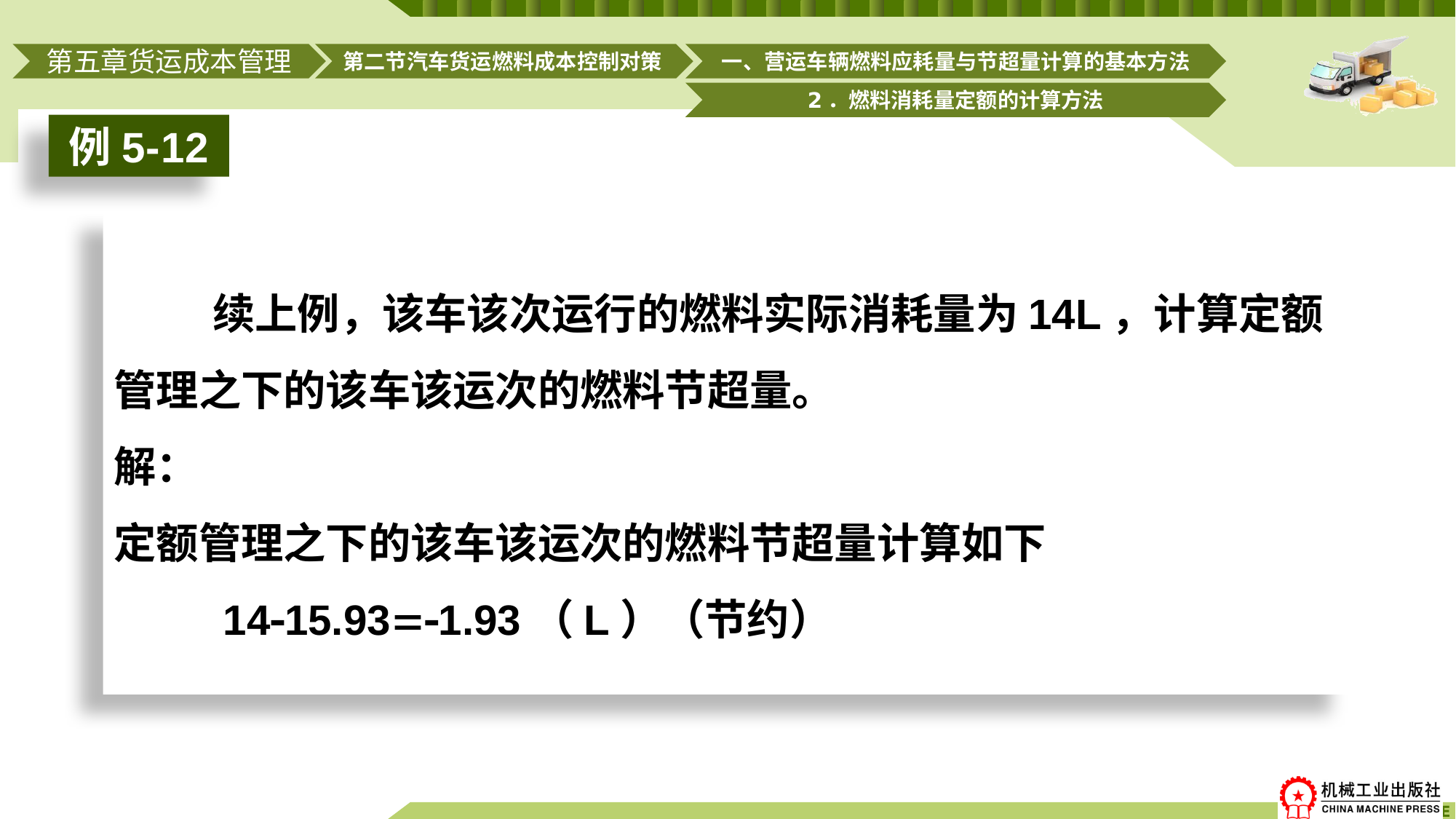

第二节汽车货运燃料成本控制对策
一、营运车辆燃料应耗量与节超量计算的基本方法
第五章货运成本管理
2．燃料消耗量定额的计算方法
例5-12
# 续上例，该车该次运行的燃料实际消耗量为14L，计算定额管理之下的该车该运次的燃料节超量。 解： 定额管理之下的该车该运次的燃料节超量计算如下 14−15.93=−1.93（L）（节约）